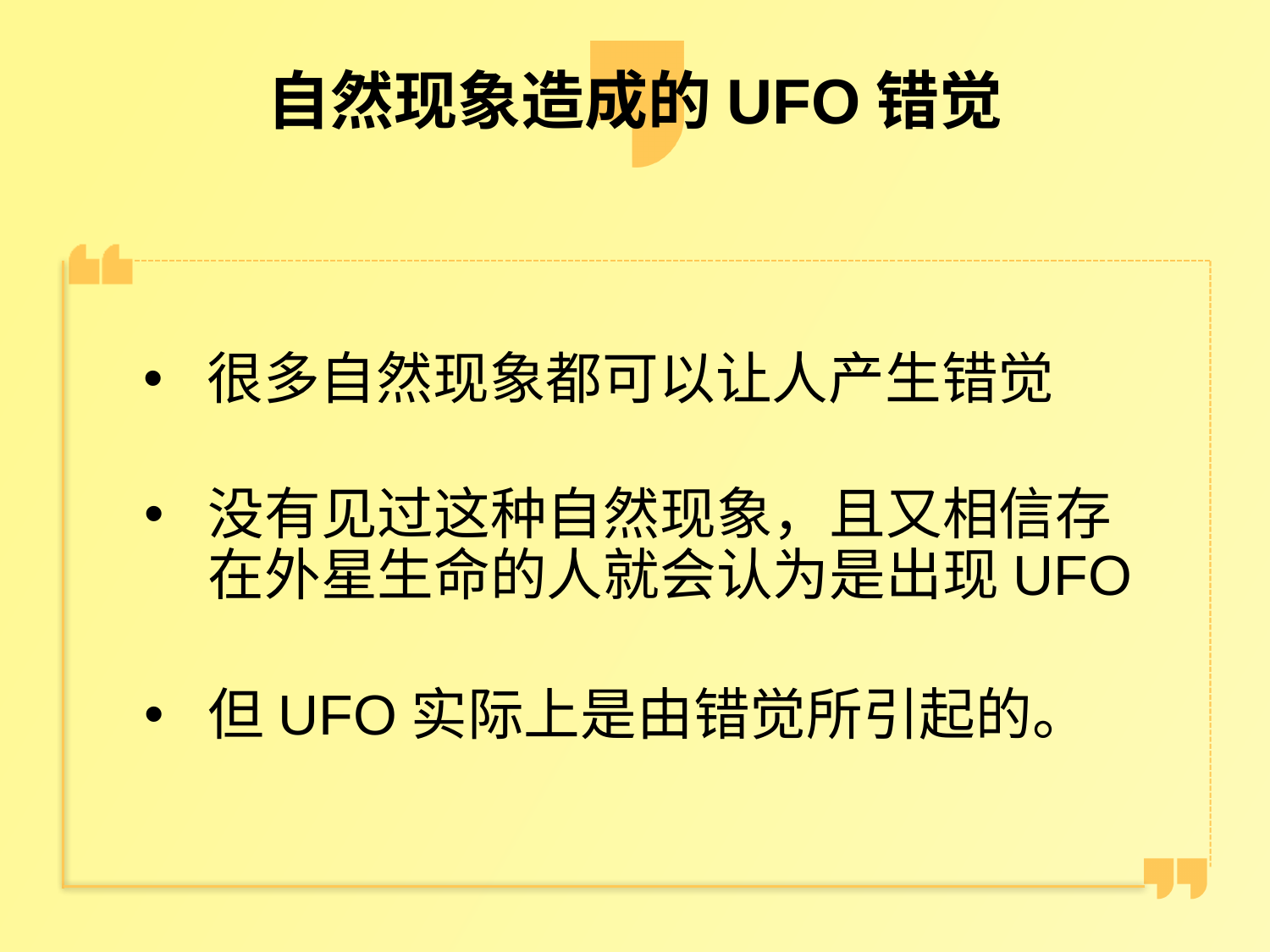

# 自然现象造成的UFO错觉
很多自然现象都可以让人产生错觉
没有见过这种自然现象，且又相信存在外星生命的人就会认为是出现UFO
但UFO实际上是由错觉所引起的。